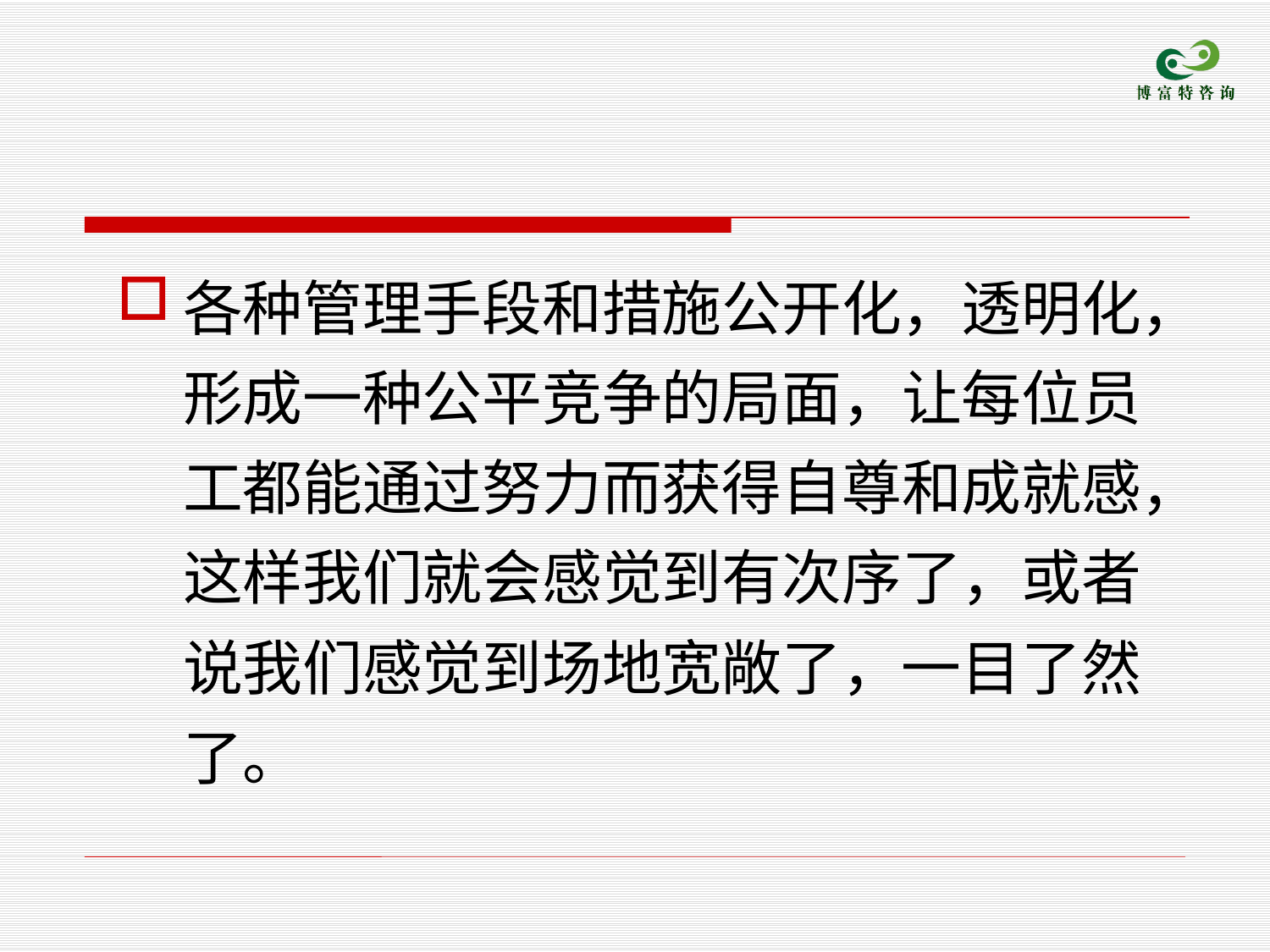

各种管理手段和措施公开化，透明化，形成一种公平竞争的局面，让每位员工都能通过努力而获得自尊和成就感，这样我们就会感觉到有次序了，或者说我们感觉到场地宽敞了，一目了然了。
304